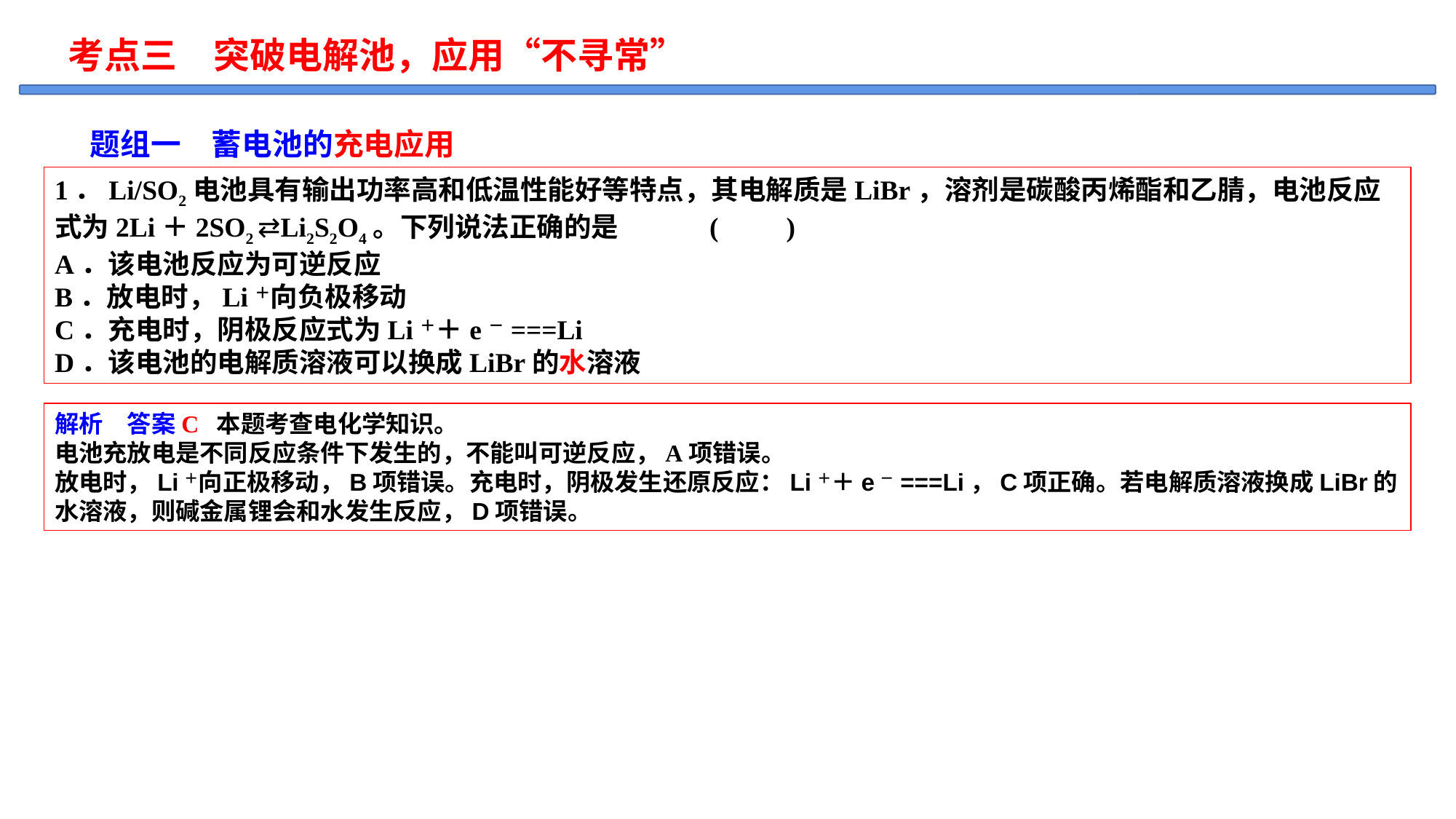

考点三　突破电解池，应用“不寻常”

题组一　蓄电池的充电应用
1．Li/SO2电池具有输出功率高和低温性能好等特点，其电解质是LiBr，溶剂是碳酸丙烯酯和乙腈，电池反应式为2Li＋2SO2 ⇄Li2S2O4。下列说法正确的是	(　　)
A．该电池反应为可逆反应
B．放电时，Li＋向负极移动
C．充电时，阴极反应式为Li＋＋e－===Li
D．该电池的电解质溶液可以换成LiBr的水溶液
解析　答案C  本题考查电化学知识。
电池充放电是不同反应条件下发生的，不能叫可逆反应，A项错误。
放电时，Li＋向正极移动，B项错误。充电时，阴极发生还原反应：Li＋＋e－===Li，C项正确。若电解质溶液换成LiBr的水溶液，则碱金属锂会和水发生反应，D项错误。